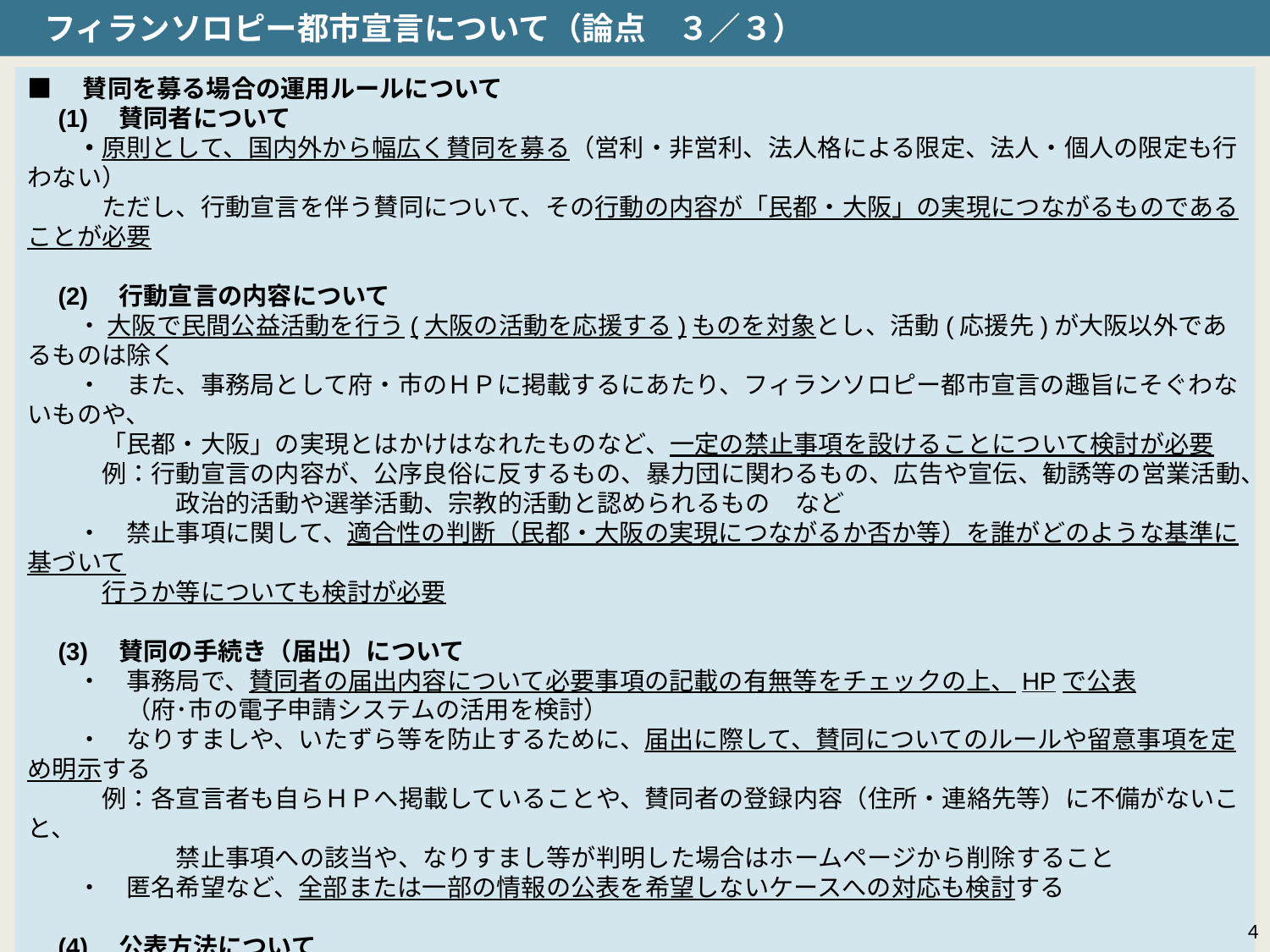

フィランソロピー都市宣言について（論点　３／３）
■　賛同を募る場合の運用ルールについて
　(1)　賛同者について
　　・原則として、国内外から幅広く賛同を募る（営利・非営利、法人格による限定、法人・個人の限定も行わない）
　　　ただし、行動宣言を伴う賛同について、その行動の内容が「民都・大阪」の実現につながるものであることが必要

　(2)　行動宣言の内容について
　　・ 大阪で民間公益活動を行う(大阪の活動を応援する)ものを対象とし、活動(応援先)が大阪以外であるものは除く
　　・　また、事務局として府・市のＨＰに掲載するにあたり、フィランソロピー都市宣言の趣旨にそぐわないものや、
　　　「民都・大阪」の実現とはかけはなれたものなど、一定の禁止事項を設けることについて検討が必要
　　　例：行動宣言の内容が、公序良俗に反するもの、暴力団に関わるもの、広告や宣伝、勧誘等の営業活動、
　　　　　　政治的活動や選挙活動、宗教的活動と認められるもの　など
　　・　禁止事項に関して、適合性の判断（民都・大阪の実現につながるか否か等）を誰がどのような基準に基づいて
　　　行うか等についても検討が必要

　(3)　賛同の手続き（届出）について
　　・　事務局で、賛同者の届出内容について必要事項の記載の有無等をチェックの上、HPで公表
　　　　（府･市の電子申請システムの活用を検討）
　　・　なりすましや、いたずら等を防止するために、届出に際して、賛同についてのルールや留意事項を定め明示する
　　　例：各宣言者も自らＨＰへ掲載していることや、賛同者の登録内容（住所・連絡先等）に不備がないこと、
　　　　　　禁止事項への該当や、なりすまし等が判明した場合はホームページから削除すること
　　・　匿名希望など、全部または一部の情報の公表を希望しないケースへの対応も検討する

　(4)　公表方法について
　　・　事務局（府・市）ＨＰにおいて一覧表形式で掲載。法人の賛同者と、個人の賛同者は分けて掲載
　　・　掲載項目は検討が必要（例：個人の場合、氏名に加え職名・肩書き・ホームページＵＲＬ等どうするか）
　　・　行動宣言の内容について、○年○月時点での宣言など時間軸での区切りの検討が必要
4